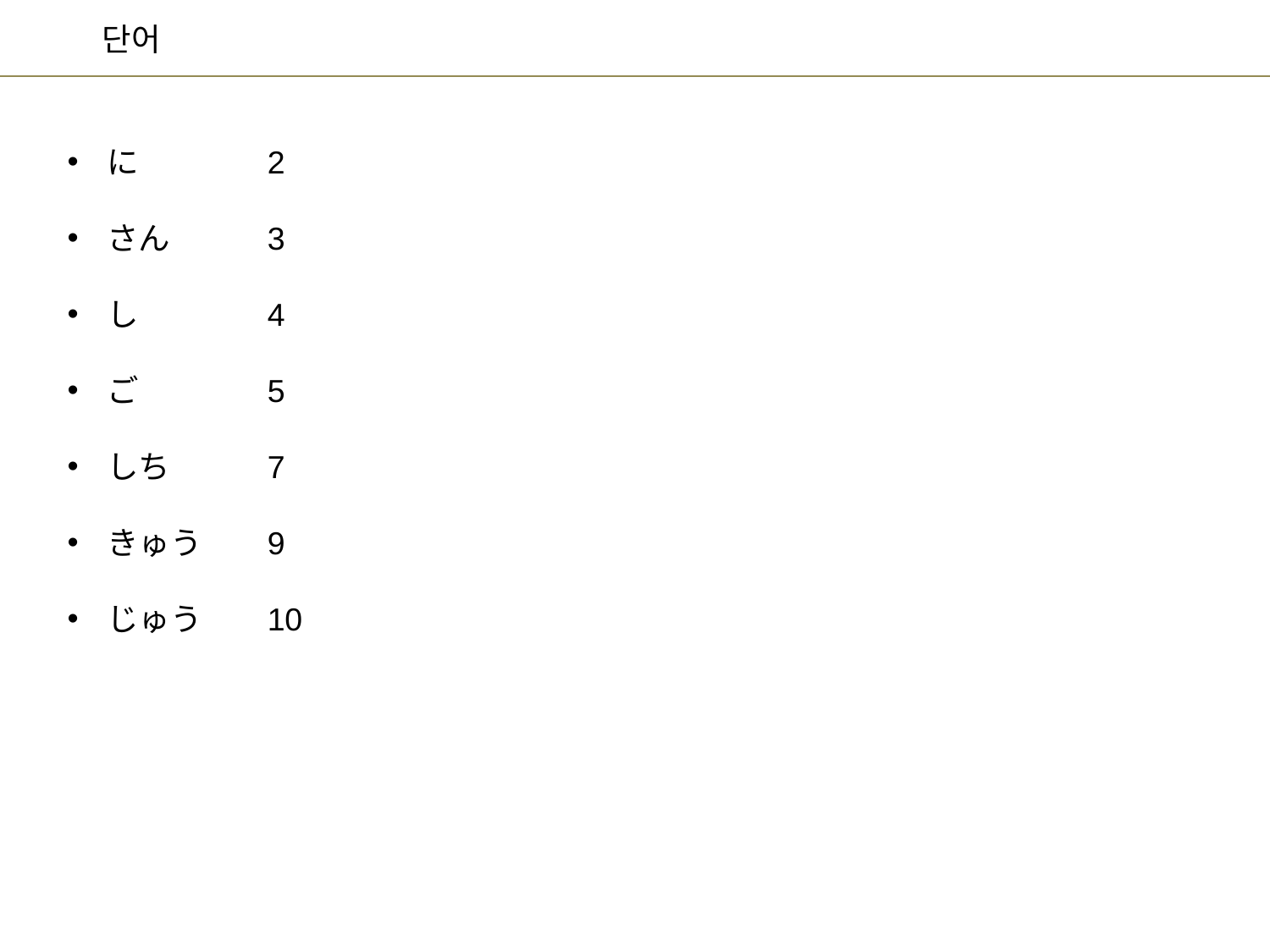

2

3

4

5

7

9

10
に

さん

し

ご

しち

きゅう

じゅう